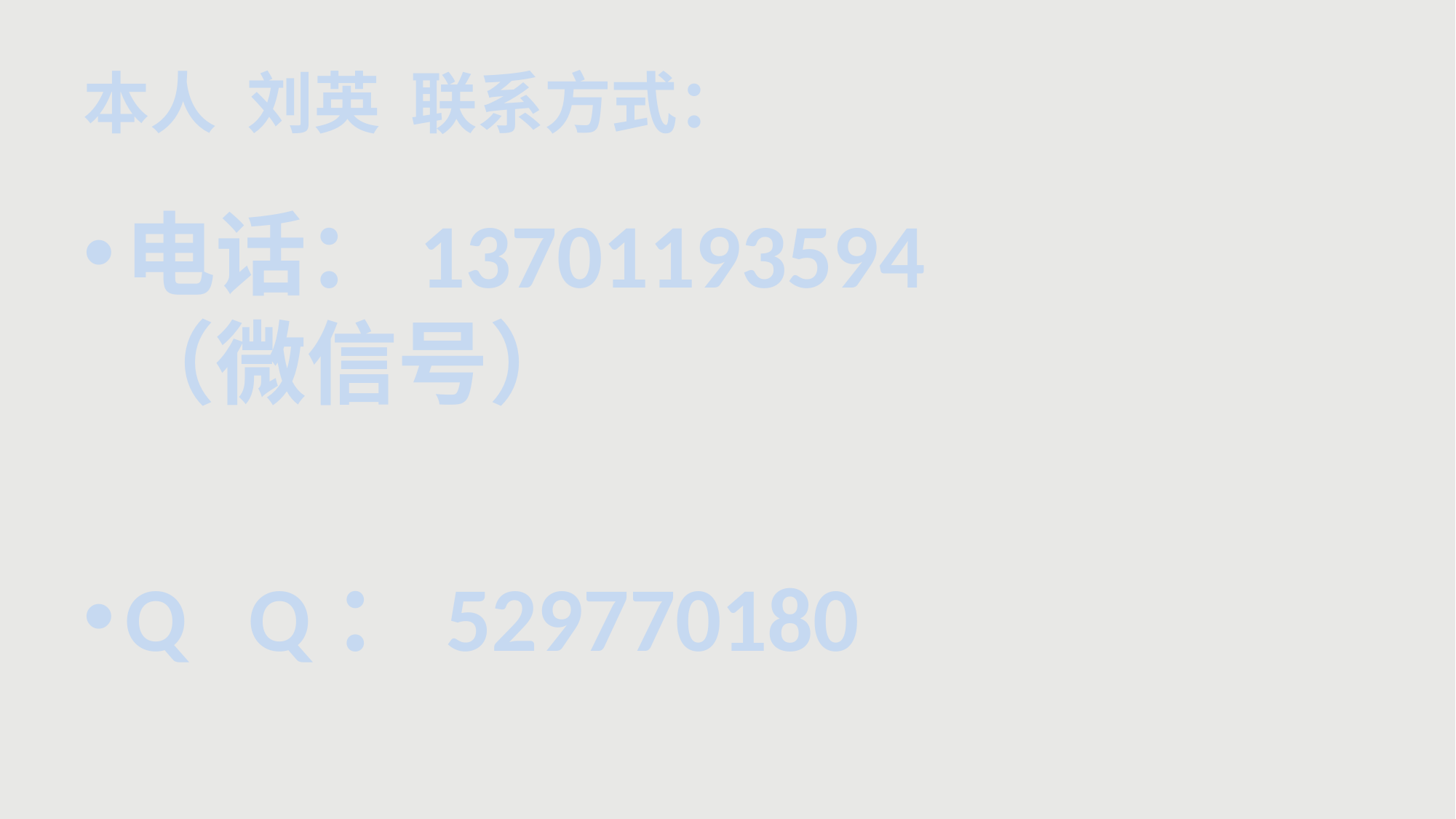

# 本人  刘英  联系方式：
电话：13701193594（微信号）

Q   Q：529770180